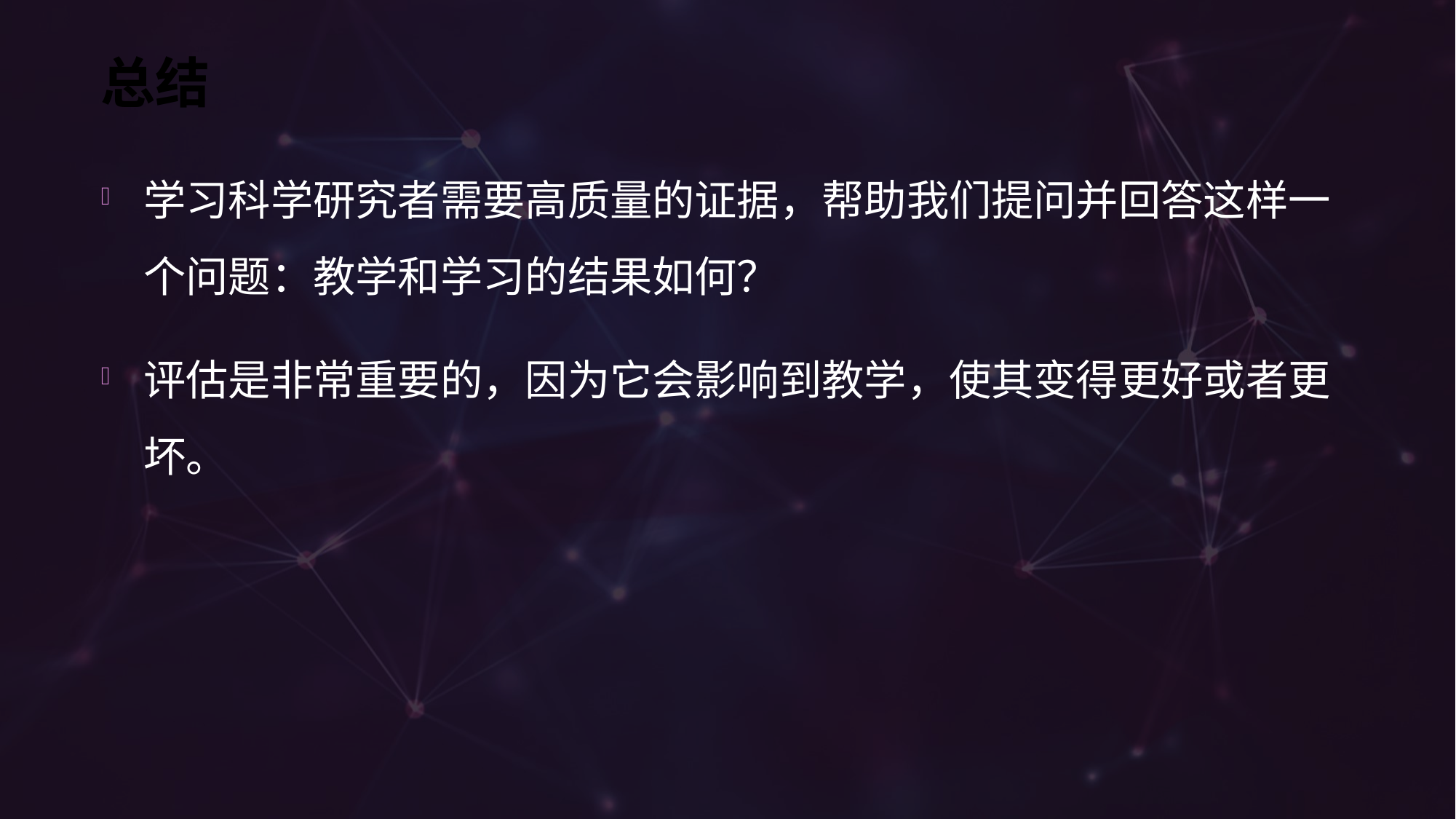

# 总结
学习科学研究者需要高质量的证据，帮助我们提问并回答这样一个问题：教学和学习的结果如何？
评估是非常重要的，因为它会影响到教学，使其变得更好或者更坏。